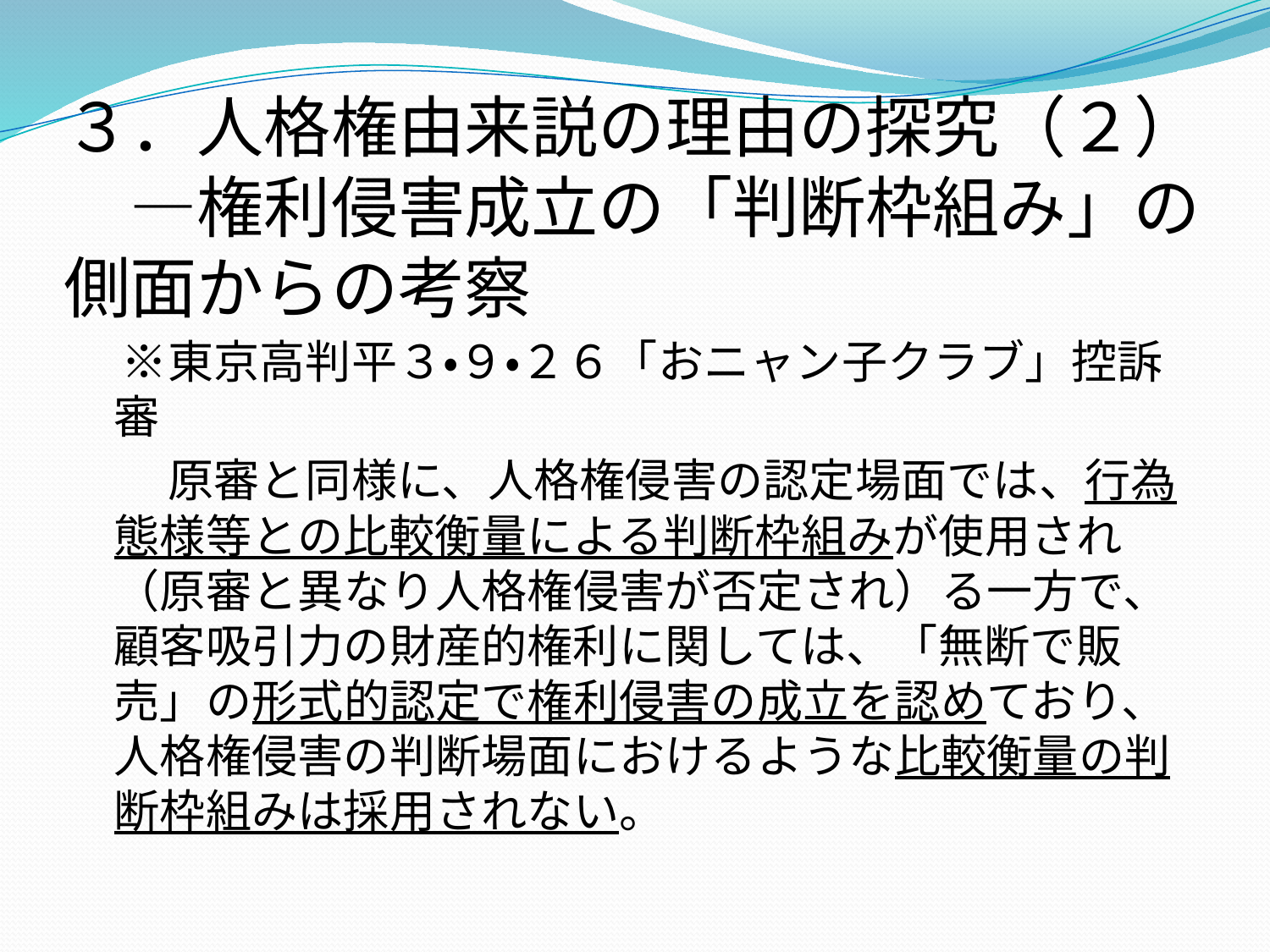

# ３．人格権由来説の理由の探究（２） 　―権利侵害成立の「判断枠組み」の側面からの考察
　※東京高判平３・９・２６「おニャン子クラブ」控訴審
　　原審と同様に、人格権侵害の認定場面では、行為態様等との比較衡量による判断枠組みが使用され（原審と異なり人格権侵害が否定され）る一方で、顧客吸引力の財産的権利に関しては、「無断で販売」の形式的認定で権利侵害の成立を認めており、人格権侵害の判断場面におけるような比較衡量の判断枠組みは採用されない。